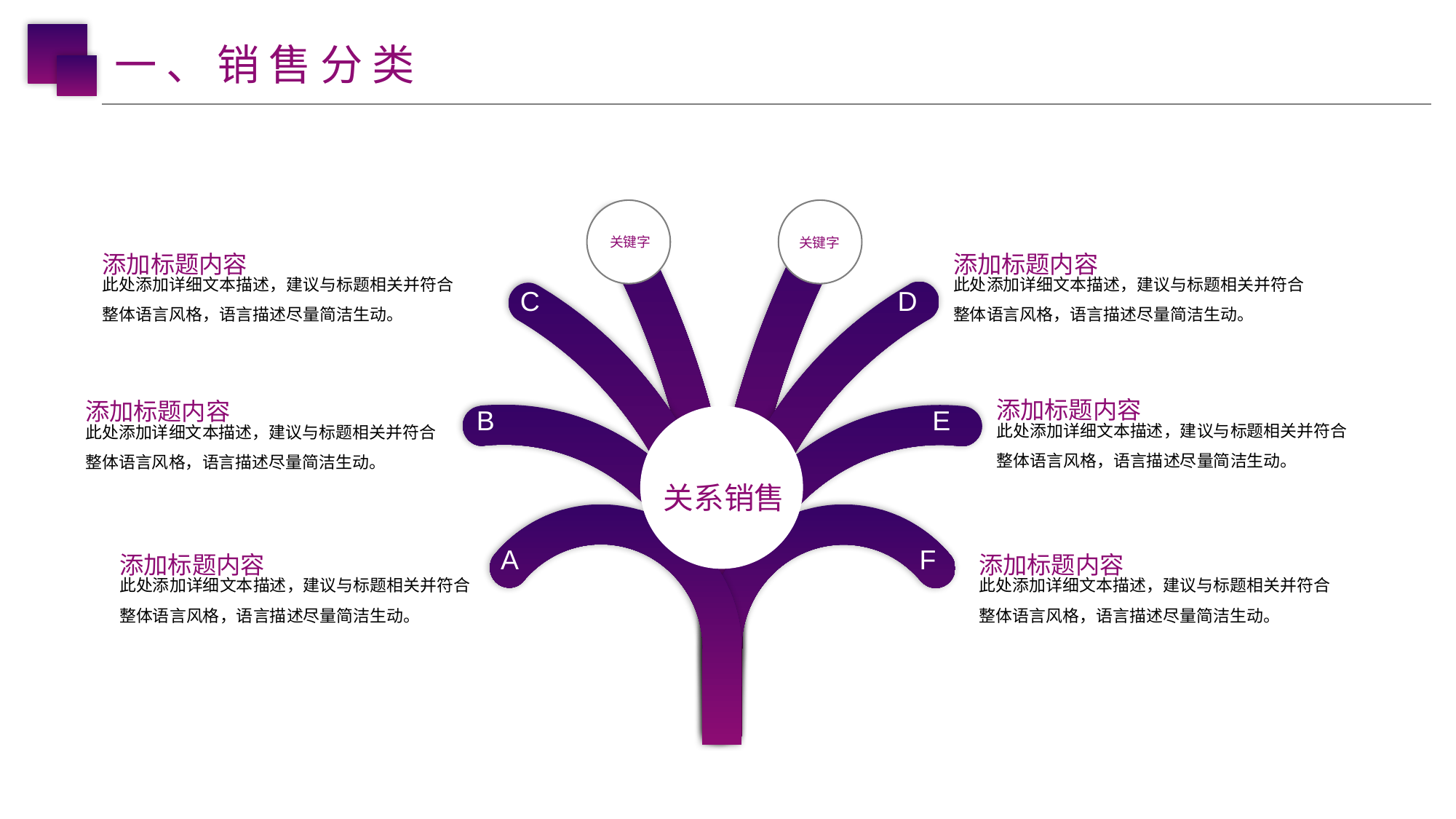

一、销售分类

关键字

关键字

添加标题内容
此处添加详细文本描述，建议与标题相关并符合整体语言风格，语言描述尽量简洁生动。
添加标题内容
此处添加详细文本描述，建议与标题相关并符合整体语言风格，语言描述尽量简洁生动。
C
D

添加标题内容
此处添加详细文本描述，建议与标题相关并符合整体语言风格，语言描述尽量简洁生动。
添加标题内容
此处添加详细文本描述，建议与标题相关并符合整体语言风格，语言描述尽量简洁生动。
B
E

关系销售

添加标题内容
此处添加详细文本描述，建议与标题相关并符合整体语言风格，语言描述尽量简洁生动。
添加标题内容
此处添加详细文本描述，建议与标题相关并符合整体语言风格，语言描述尽量简洁生动。
A
F